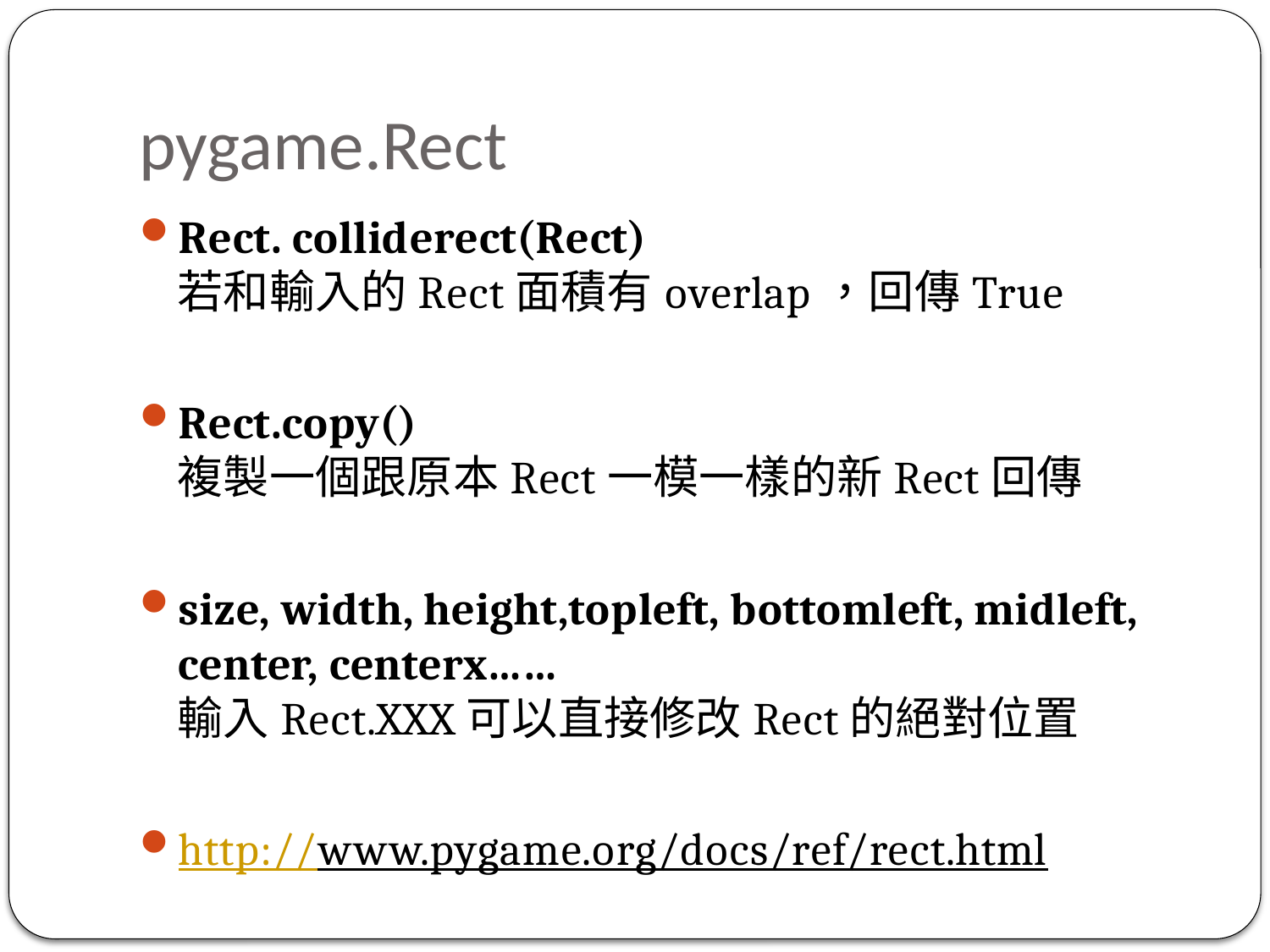

# pygame.Rect
Rect. colliderect(Rect)
若和輸入的Rect面積有overlap，回傳True

Rect.copy()
複製一個跟原本Rect一模一樣的新Rect回傳

size, width, height,topleft, bottomleft, midleft, center, centerx……
輸入Rect.XXX可以直接修改Rect的絕對位置

http://www.pygame.org/docs/ref/rect.html